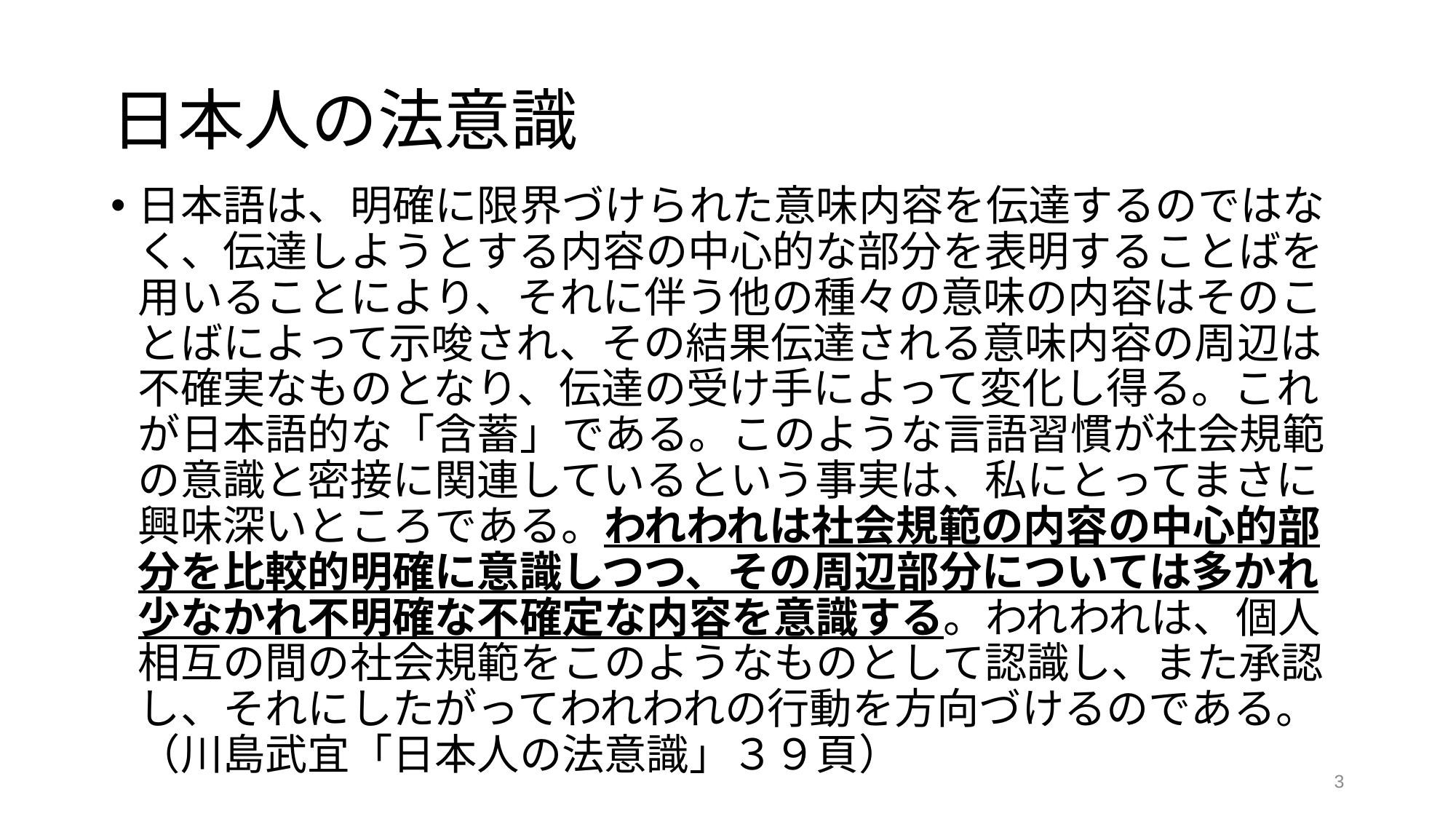

# 日本人の法意識
日本語は、明確に限界づけられた意味内容を伝達するのではなく、伝達しようとする内容の中心的な部分を表明することばを用いることにより、それに伴う他の種々の意味の内容はそのことばによって示唆され、その結果伝達される意味内容の周辺は不確実なものとなり、伝達の受け手によって変化し得る。これが日本語的な「含蓄」である。このような言語習慣が社会規範の意識と密接に関連しているという事実は、私にとってまさに興味深いところである。われわれは社会規範の内容の中心的部分を比較的明確に意識しつつ、その周辺部分については多かれ少なかれ不明確な不確定な内容を意識する。われわれは、個人相互の間の社会規範をこのようなものとして認識し、また承認し、それにしたがってわれわれの行動を方向づけるのである。（川島武宜「日本人の法意識」３９頁）

3